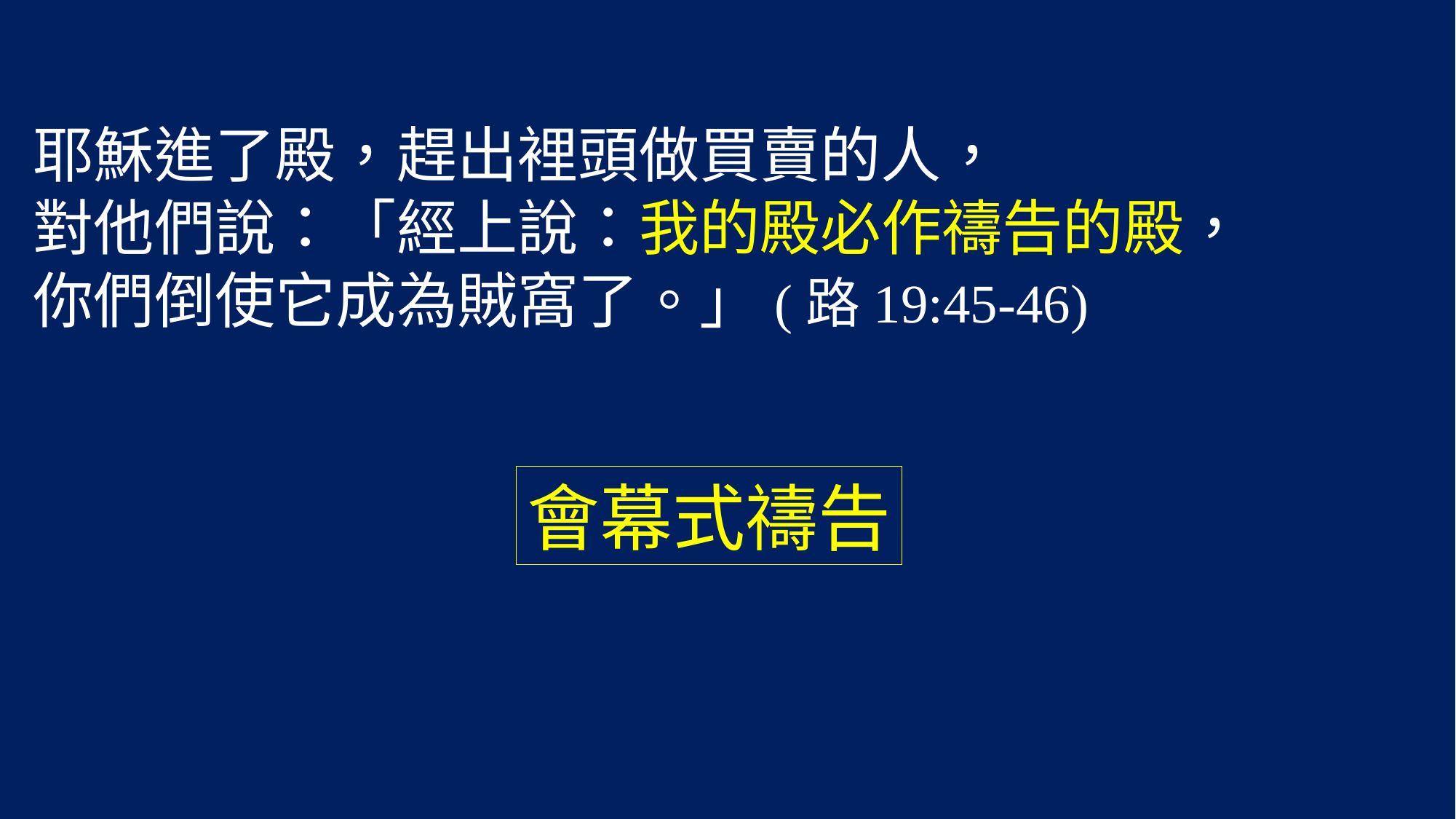

耶穌進了殿，趕出裡頭做買賣的人，
對他們說：「經上說：我的殿必作禱告的殿，
你們倒使它成為賊窩了。」(路19:45-46)
會幕式禱告